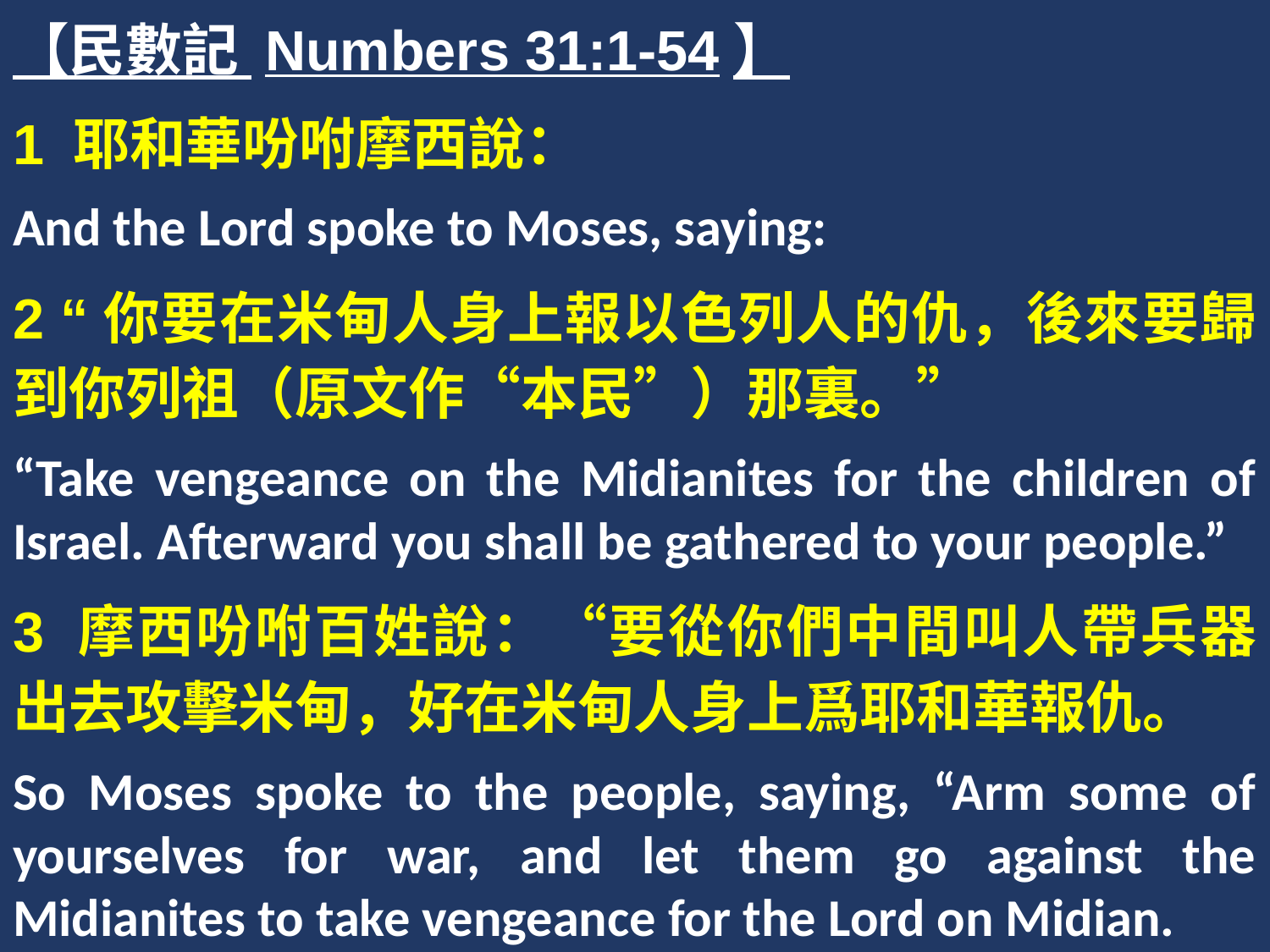

【民數記 Numbers 31:1-54】
1 耶和華吩咐摩西說：
And the Lord spoke to Moses, saying:
2 “你要在米甸人身上報以色列人的仇，後來要歸到你列祖（原文作“本民”）那裏。”
“Take vengeance on the Midianites for the children of Israel. Afterward you shall be gathered to your people.”
3 摩西吩咐百姓說：“要從你們中間叫人帶兵器出去攻擊米甸，好在米甸人身上爲耶和華報仇。
So Moses spoke to the people, saying, “Arm some of yourselves for war, and let them go against the Midianites to take vengeance for the Lord on Midian.